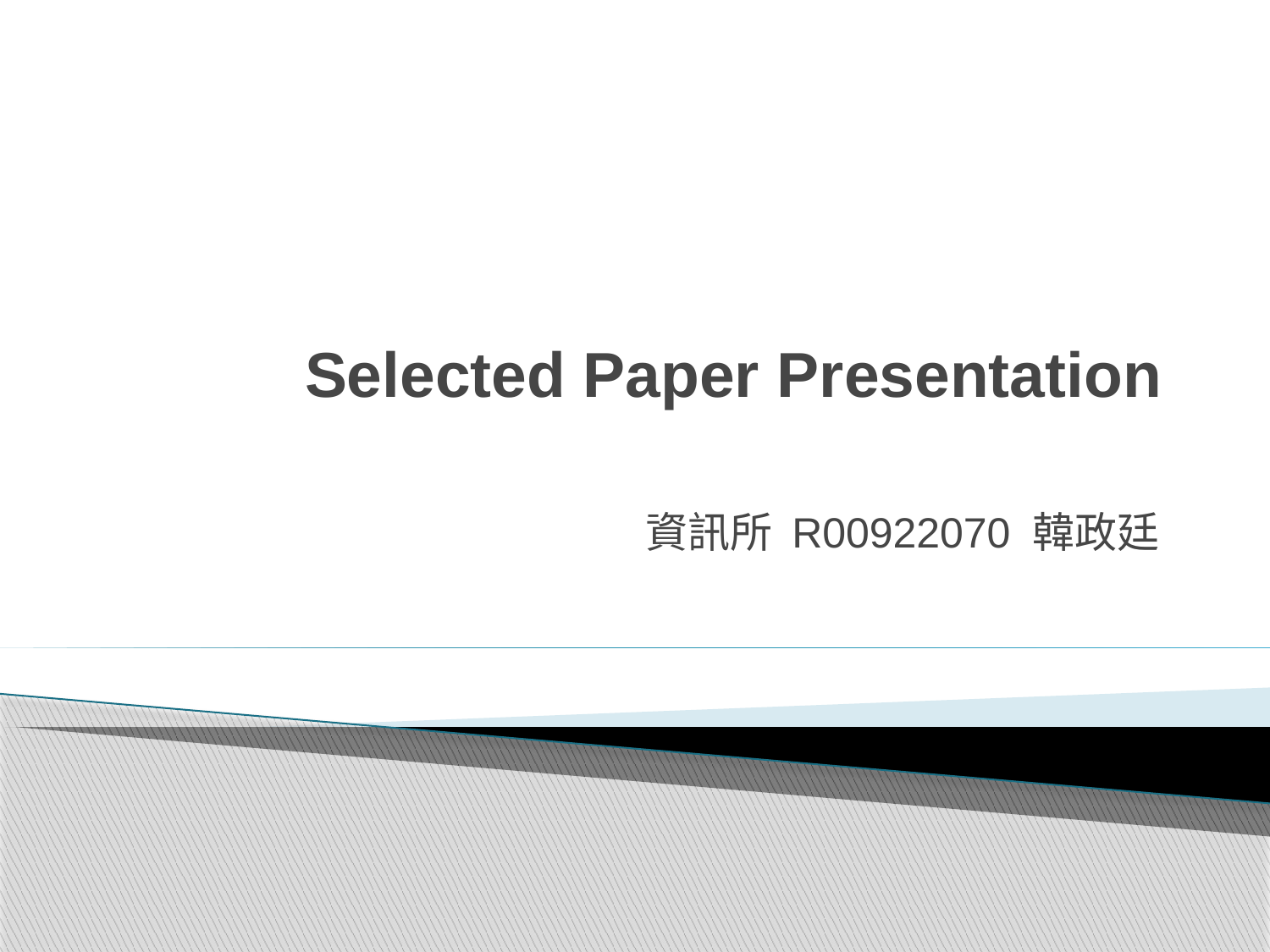

# Selected Paper Presentation
資訊所 R00922070 韓政廷